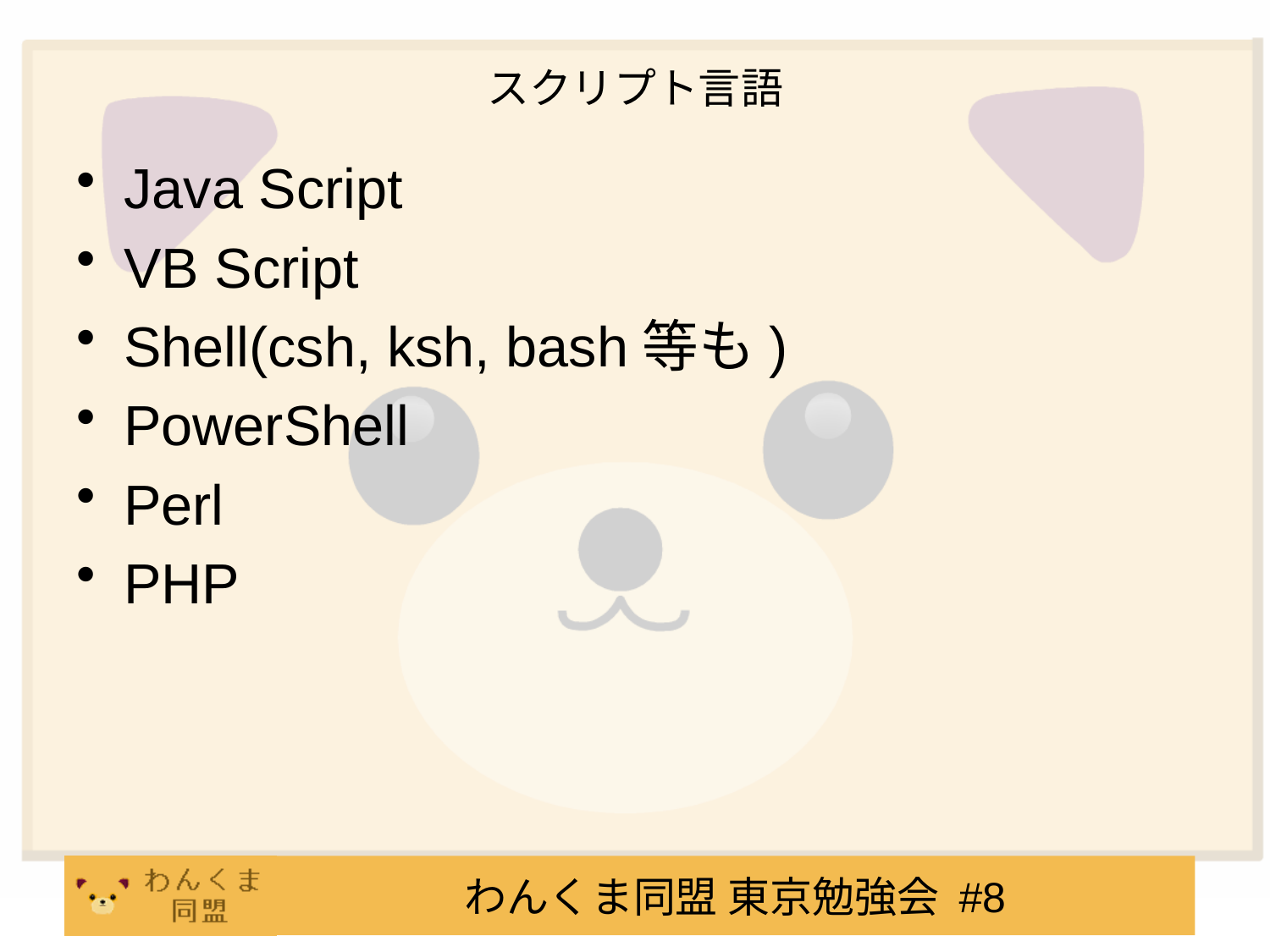

# スクリプト言語
Java Script
VB Script
Shell(csh, ksh, bash等も)
PowerShell
Perl
PHP